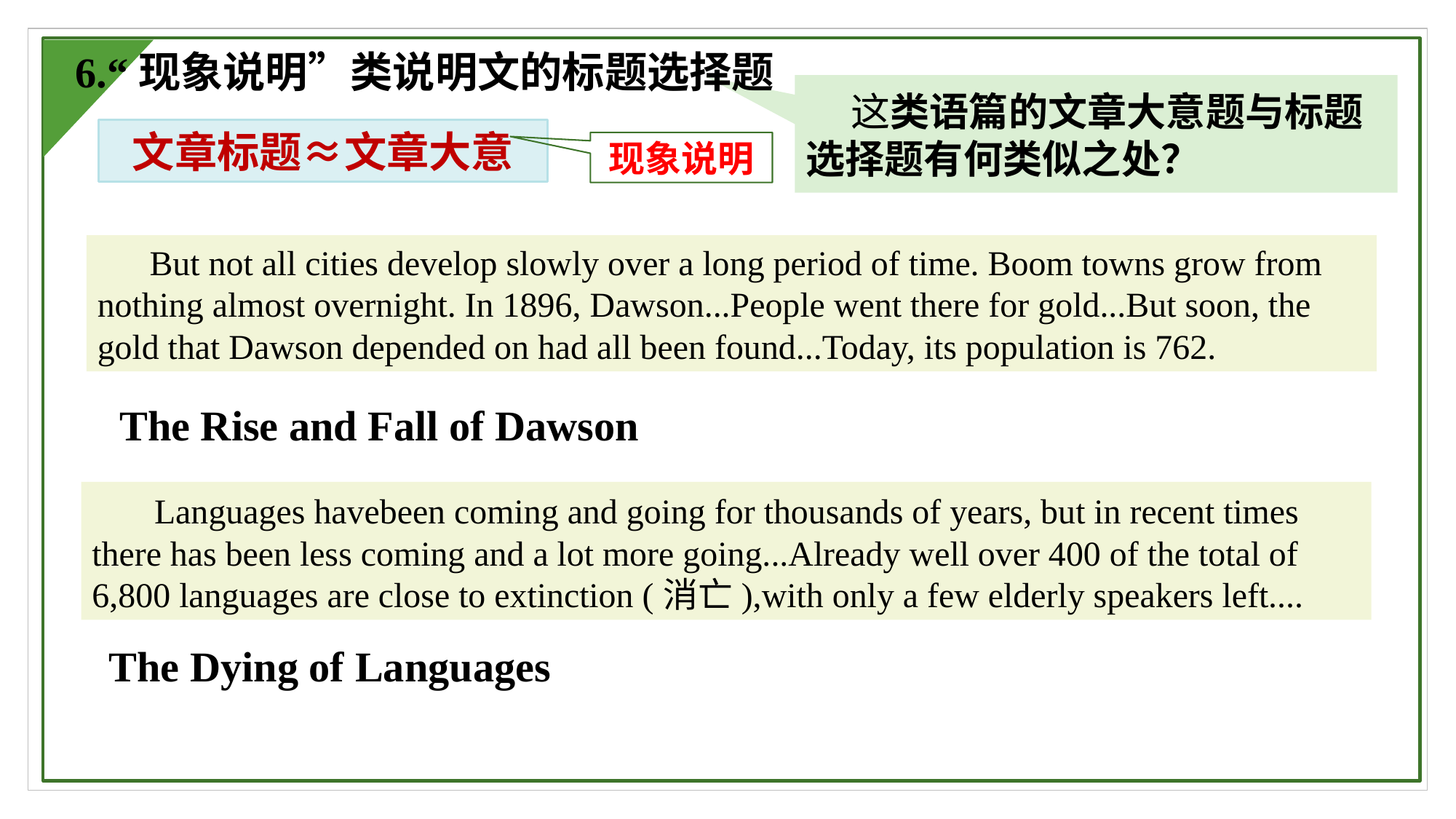

6.“现象说明”类说明文的标题选择题

    这类语篇的文章大意题与标题选择题有何类似之处？
文章标题≈文章大意
现象说明
      But not all cities develop slowly over a long period of time. Boom towns grow from nothing almost overnight. In 1896, Dawson...People went there for gold...But soon, the gold that Dawson depended on had all been found...Today, its population is 762.
 The Rise and Fall of Dawson
       Languages havebeen coming and going for thousands of years, but in recent times there has been less coming and a lot more going...Already well over 400 of the total of 6,800 languages are close to extinction (消亡),with only a few elderly speakers left....
The Dying of Languages